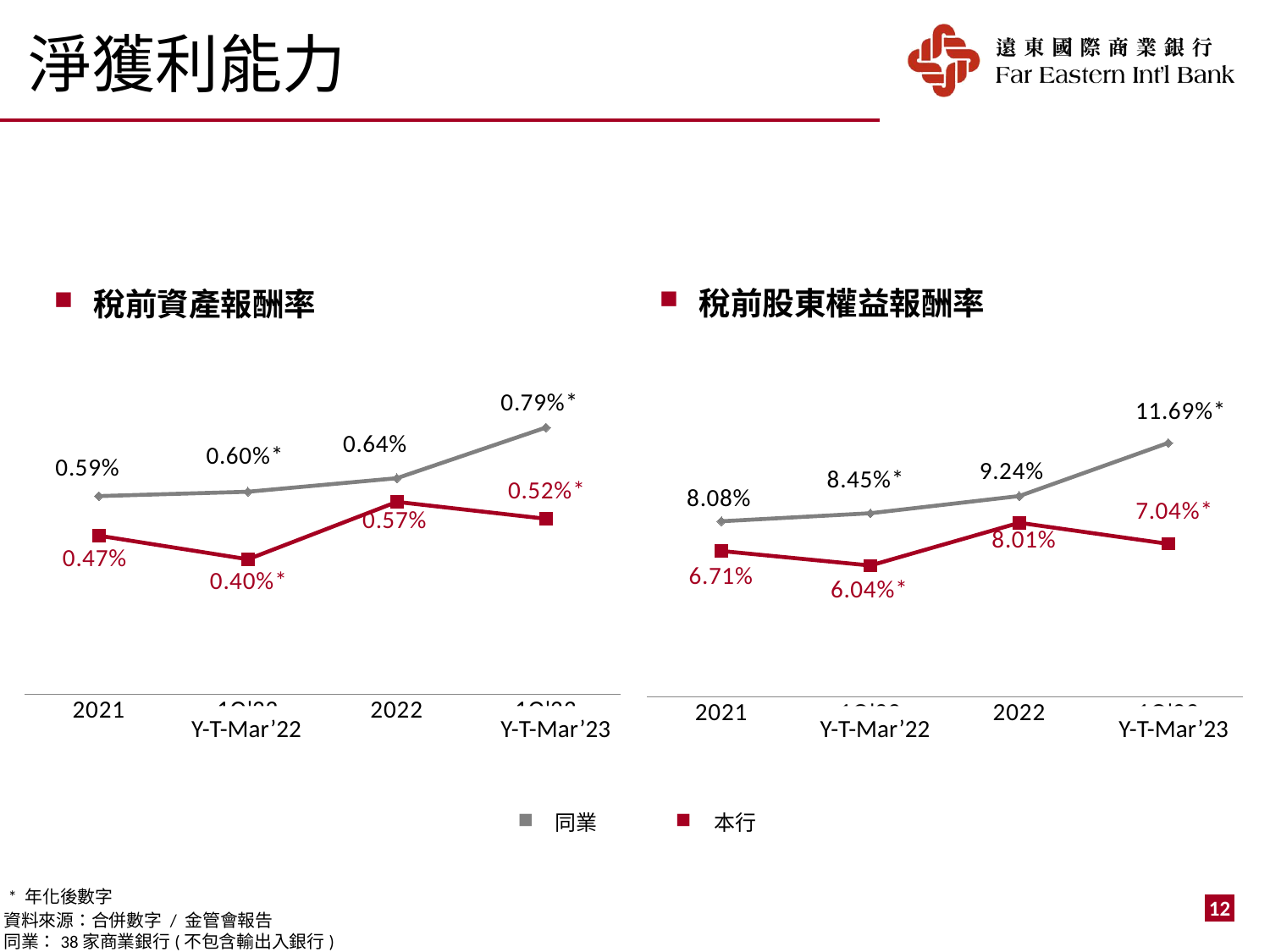

淨獲利能力
稅前股東權益報酬率
稅前資產報酬率

### Chart

| Category |  |  |
|---|---|---|
| 2021 | 0.0047 | 0.00587160215910183 |
| 1Q'22 | 0.004 | 0.006 |
| 2022 | 0.0057 | 0.0064 |
| 1Q'23 | 0.0052 | 0.0079 |

### Chart

| Category |  |  |
|---|---|---|
| 2021 | 0.0671 | 0.0808 |
| 1Q'22 | 0.0604 | 0.0845 |
| 2022 | 0.0801 | 0.0924 |
| 1Q'23 | 0.0704 | 0.1169 |
Y-T-Mar’22
Y-T-Mar’23
Y-T-Mar’23
Y-T-Mar’22
本行
同業

* 年化後數字
資料來源：合併數字 / 金管會報告
同業：38家商業銀行(不包含輸出入銀行)